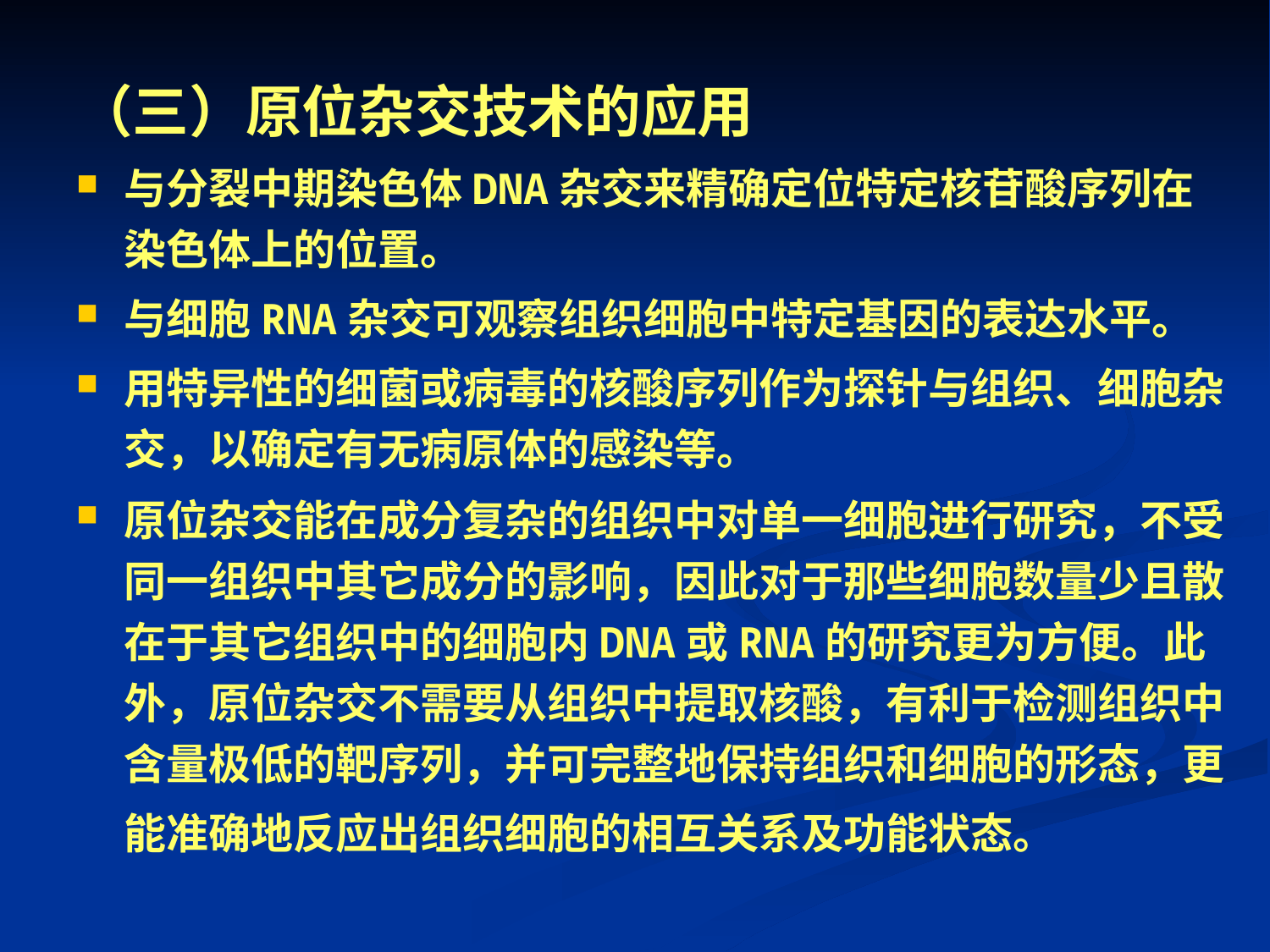

（三）原位杂交技术的应用
与分裂中期染色体DNA杂交来精确定位特定核苷酸序列在染色体上的位置。
与细胞RNA杂交可观察组织细胞中特定基因的表达水平。
用特异性的细菌或病毒的核酸序列作为探针与组织、细胞杂交，以确定有无病原体的感染等。
原位杂交能在成分复杂的组织中对单一细胞进行研究，不受同一组织中其它成分的影响，因此对于那些细胞数量少且散在于其它组织中的细胞内DNA或RNA的研究更为方便。此外，原位杂交不需要从组织中提取核酸，有利于检测组织中含量极低的靶序列，并可完整地保持组织和细胞的形态，更能准确地反应出组织细胞的相互关系及功能状态。